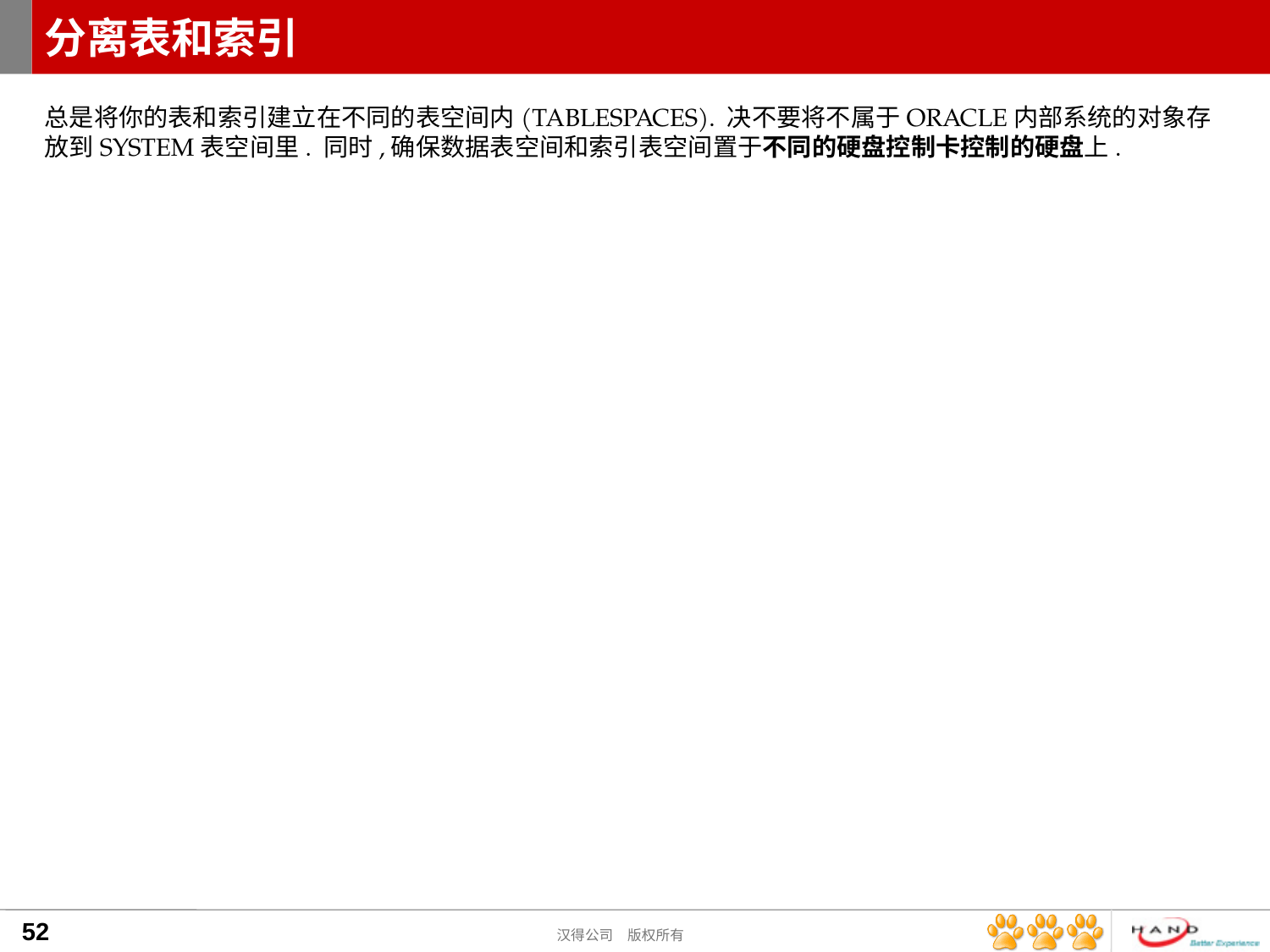

# 分离表和索引
总是将你的表和索引建立在不同的表空间内(TABLESPACES). 决不要将不属于ORACLE内部系统的对象存放到SYSTEM表空间里. 同时,确保数据表空间和索引表空间置于不同的硬盘控制卡控制的硬盘上.

52